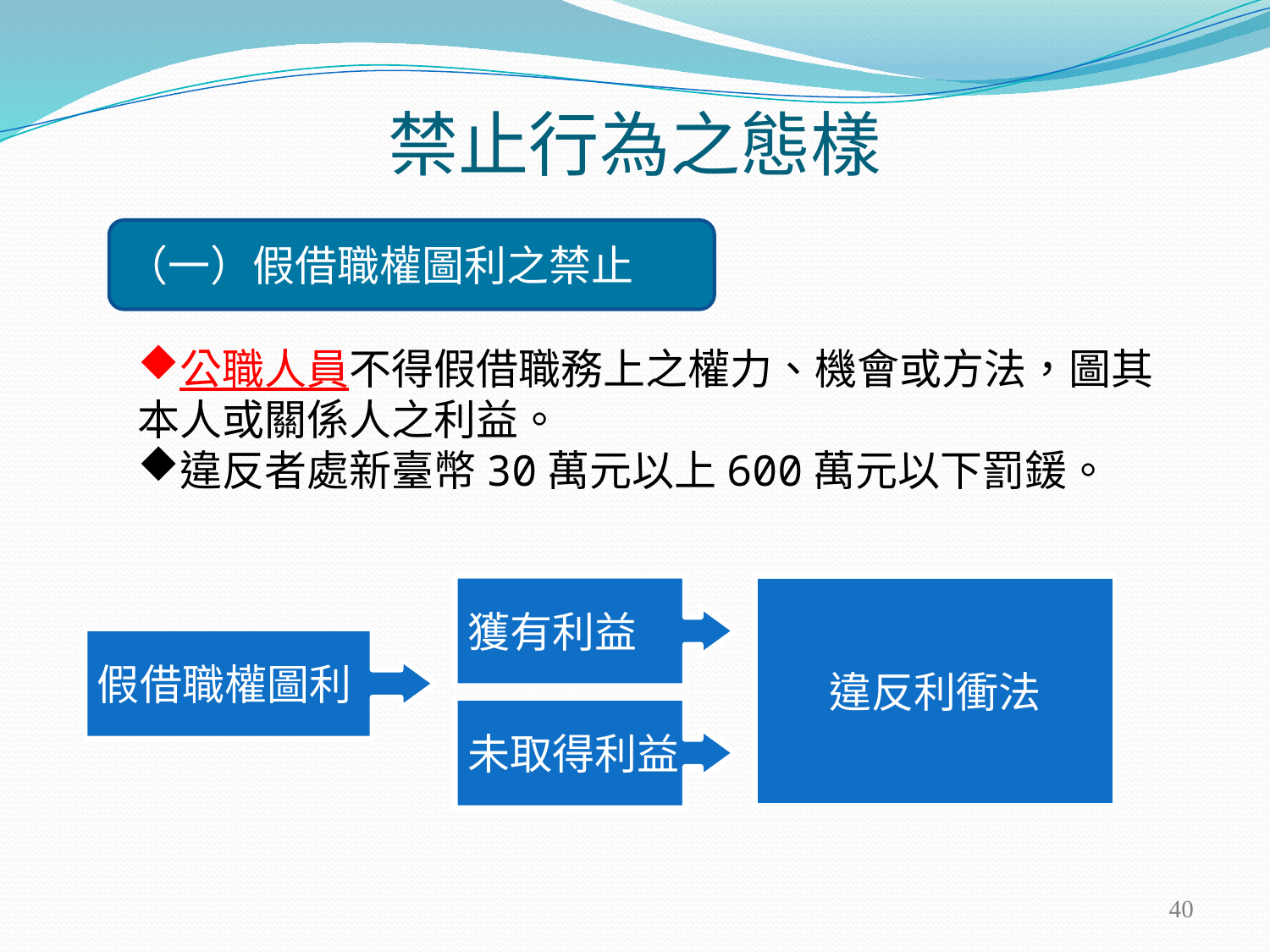

禁止行為之態樣
（一）假借職權圖利之禁止

公職人員不得假借職務上之權力、機會或方法，圖其本人或關係人之利益。
違反者處新臺幣30萬元以上600萬元以下罰鍰。
獲有利益
違反利衝法
假借職權圖利
未取得利益
40